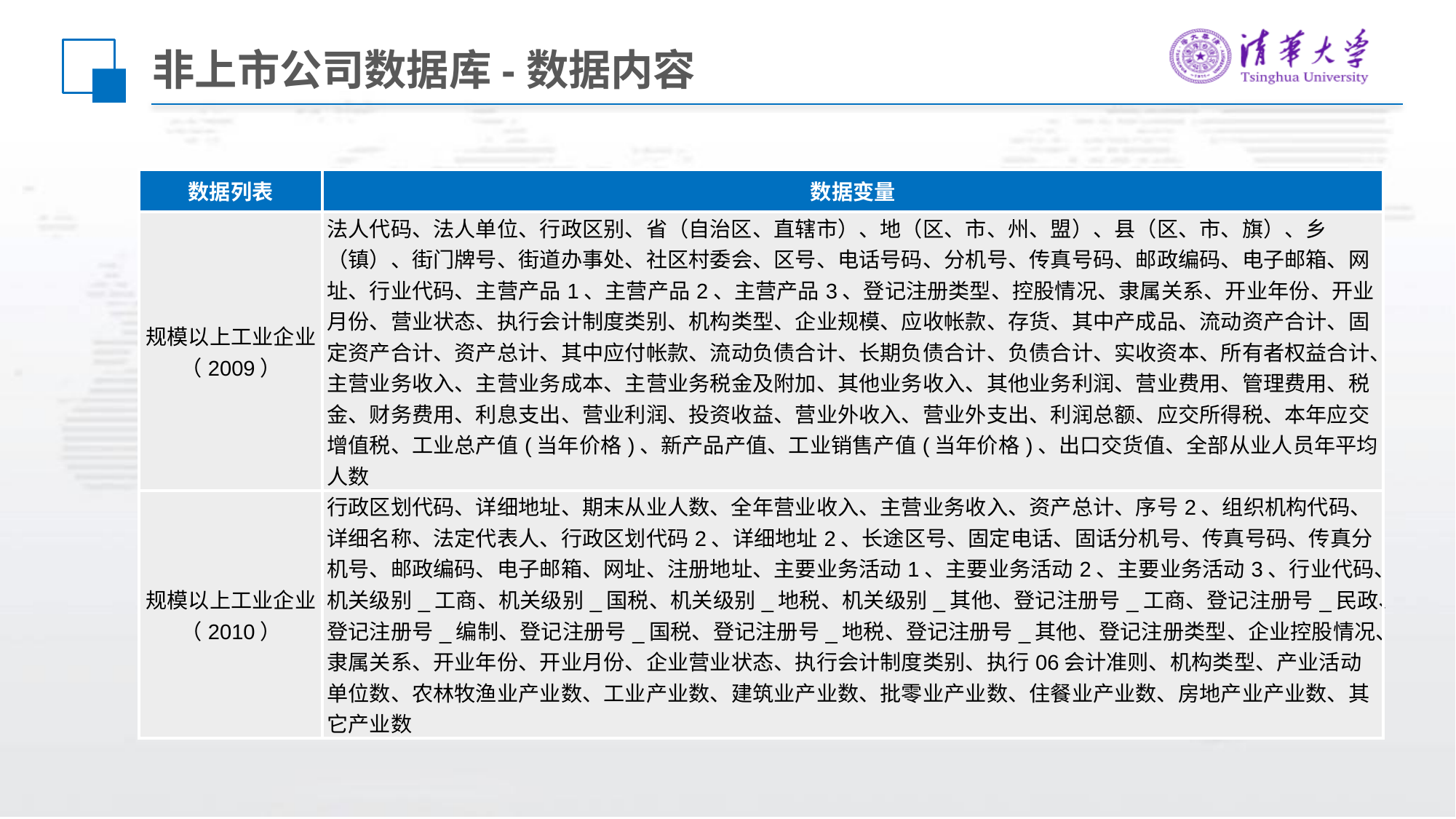

# 非上市公司数据库-数据内容
| 数据列表 | 数据变量 |
| --- | --- |
| 规模以上工业企业（2009） | 法人代码、法人单位、行政区别、省（自治区、直辖市）、地（区、市、州、盟）、县（区、市、旗）、乡（镇）、街门牌号、街道办事处、社区村委会、区号、电话号码、分机号、传真号码、邮政编码、电子邮箱、网址、行业代码、主营产品1、主营产品2、主营产品3、登记注册类型、控股情况、隶属关系、开业年份、开业月份、营业状态、执行会计制度类别、机构类型、企业规模、应收帐款、存货、其中产成品、流动资产合计、固定资产合计、资产总计、其中应付帐款、流动负债合计、长期负债合计、负债合计、实收资本、所有者权益合计、主营业务收入、主营业务成本、主营业务税金及附加、其他业务收入、其他业务利润、营业费用、管理费用、税金、财务费用、利息支出、营业利润、投资收益、营业外收入、营业外支出、利润总额、应交所得税、本年应交增值税、工业总产值(当年价格)、新产品产值、工业销售产值(当年价格)、出口交货值、全部从业人员年平均人数 |
| 规模以上工业企业（2010） | 行政区划代码、详细地址、期末从业人数、全年营业收入、主营业务收入、资产总计、序号2、组织机构代码、详细名称、法定代表人、行政区划代码2、详细地址2、长途区号、固定电话、固话分机号、传真号码、传真分机号、邮政编码、电子邮箱、网址、注册地址、主要业务活动1、主要业务活动2、主要业务活动3、行业代码、机关级别\_工商、机关级别\_国税、机关级别\_地税、机关级别\_其他、登记注册号\_工商、登记注册号\_民政、登记注册号\_编制、登记注册号\_国税、登记注册号\_地税、登记注册号\_其他、登记注册类型、企业控股情况、隶属关系、开业年份、开业月份、企业营业状态、执行会计制度类别、执行06会计准则、机构类型、产业活动单位数、农林牧渔业产业数、工业产业数、建筑业产业数、批零业产业数、住餐业产业数、房地产业产业数、其它产业数 |